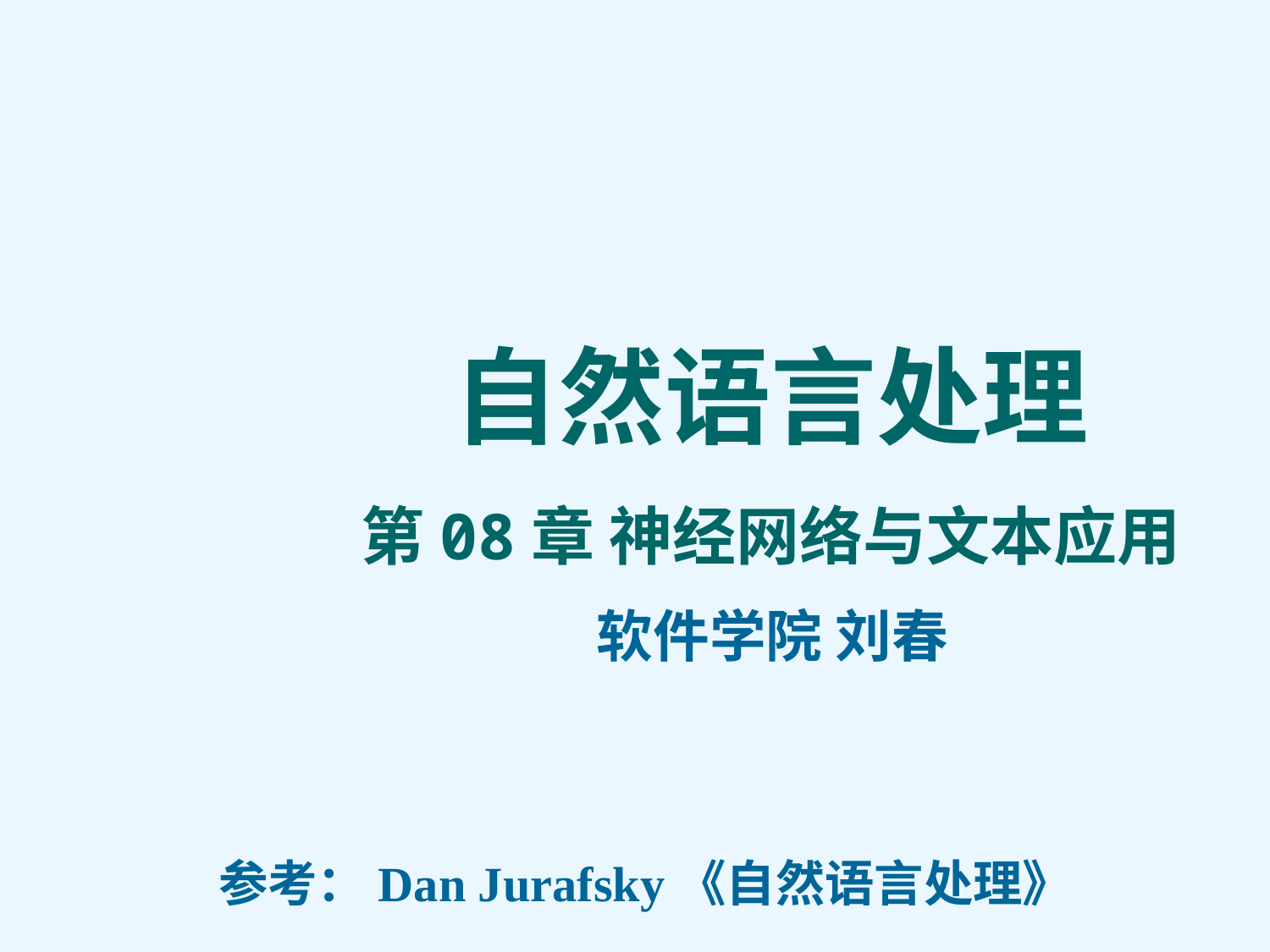

# 自然语言处理 第08章 神经网络与文本应用
软件学院 刘春
参考：Dan Jurafsky《自然语言处理》